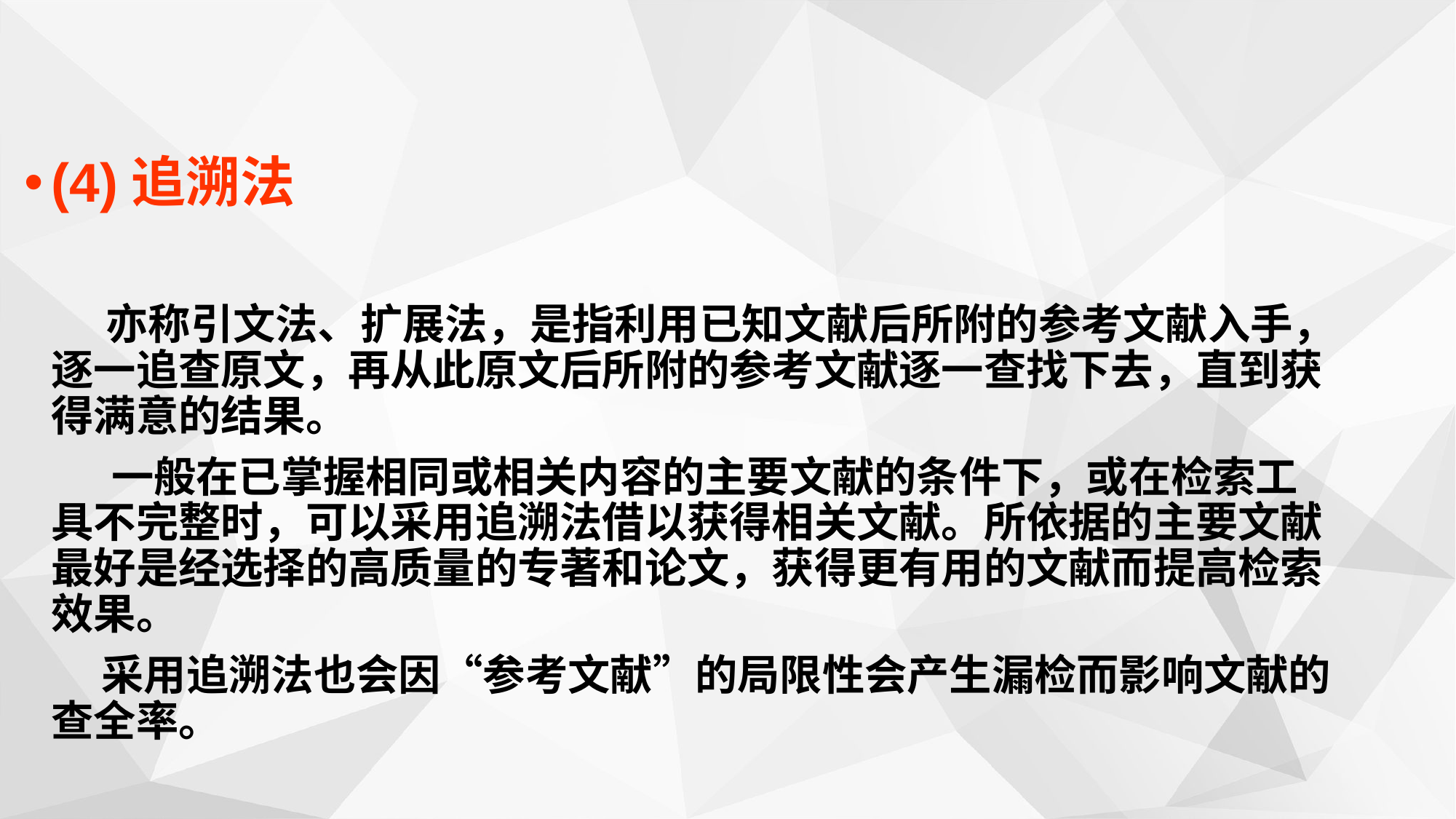

#

(4)追溯法

亦称引文法、扩展法，是指利用已知文献后所附的参考文献入手，逐一追查原文，再从此原文后所附的参考文献逐一查找下去，直到获得满意的结果。
        一般在已掌握相同或相关内容的主要文献的条件下，或在检索工具不完整时，可以采用追溯法借以获得相关文献。所依据的主要文献最好是经选择的高质量的专著和论文，获得更有用的文献而提高检索效果。
       采用追溯法也会因“参考文献”的局限性会产生漏检而影响文献的查全率。